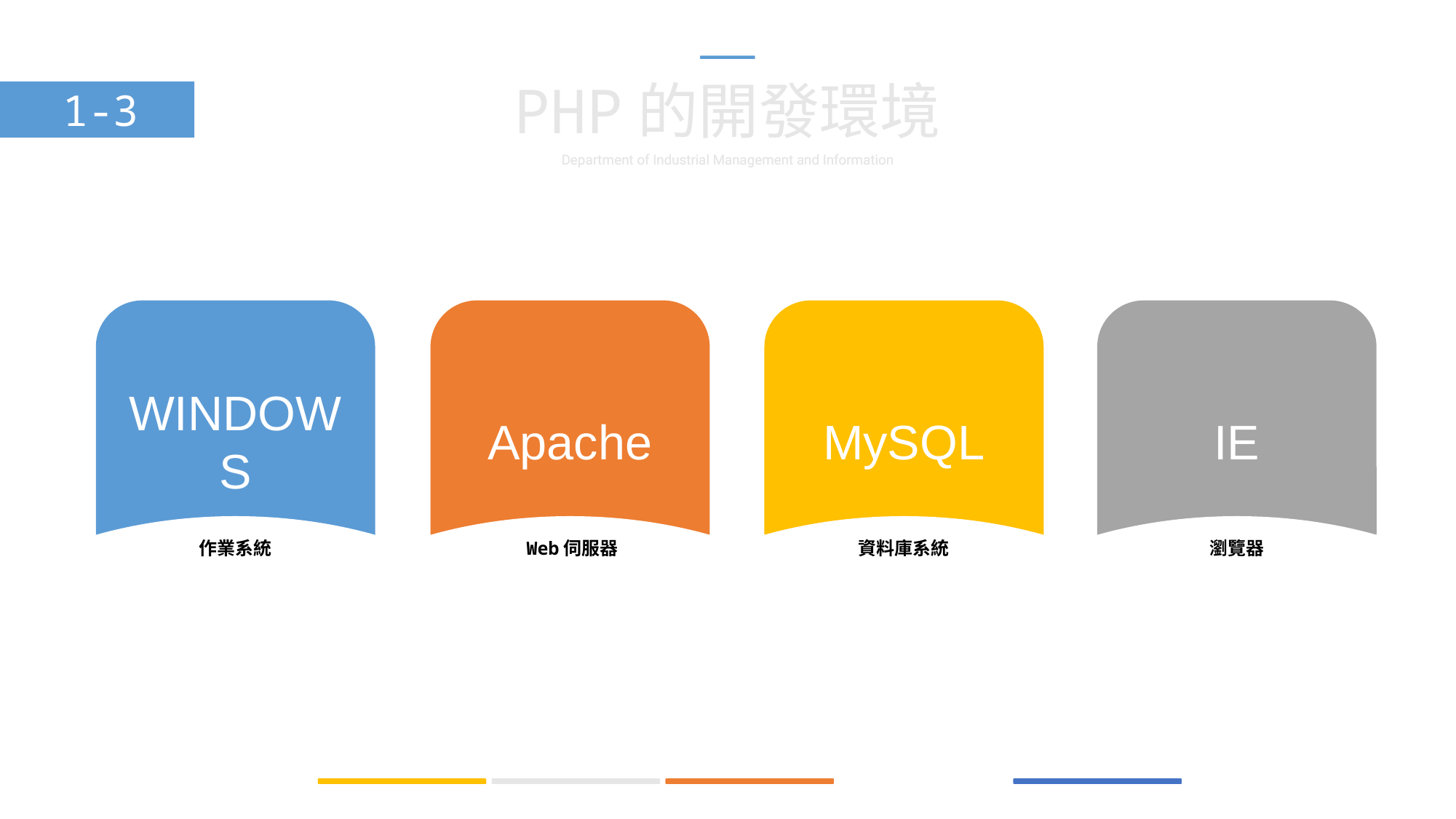

PHP的開發環境
1-3
Department of Industrial Management and Information
WINDOWS
Apache
MySQL
IE

瀏覽器
作業系統
Web伺服器
資料庫系統